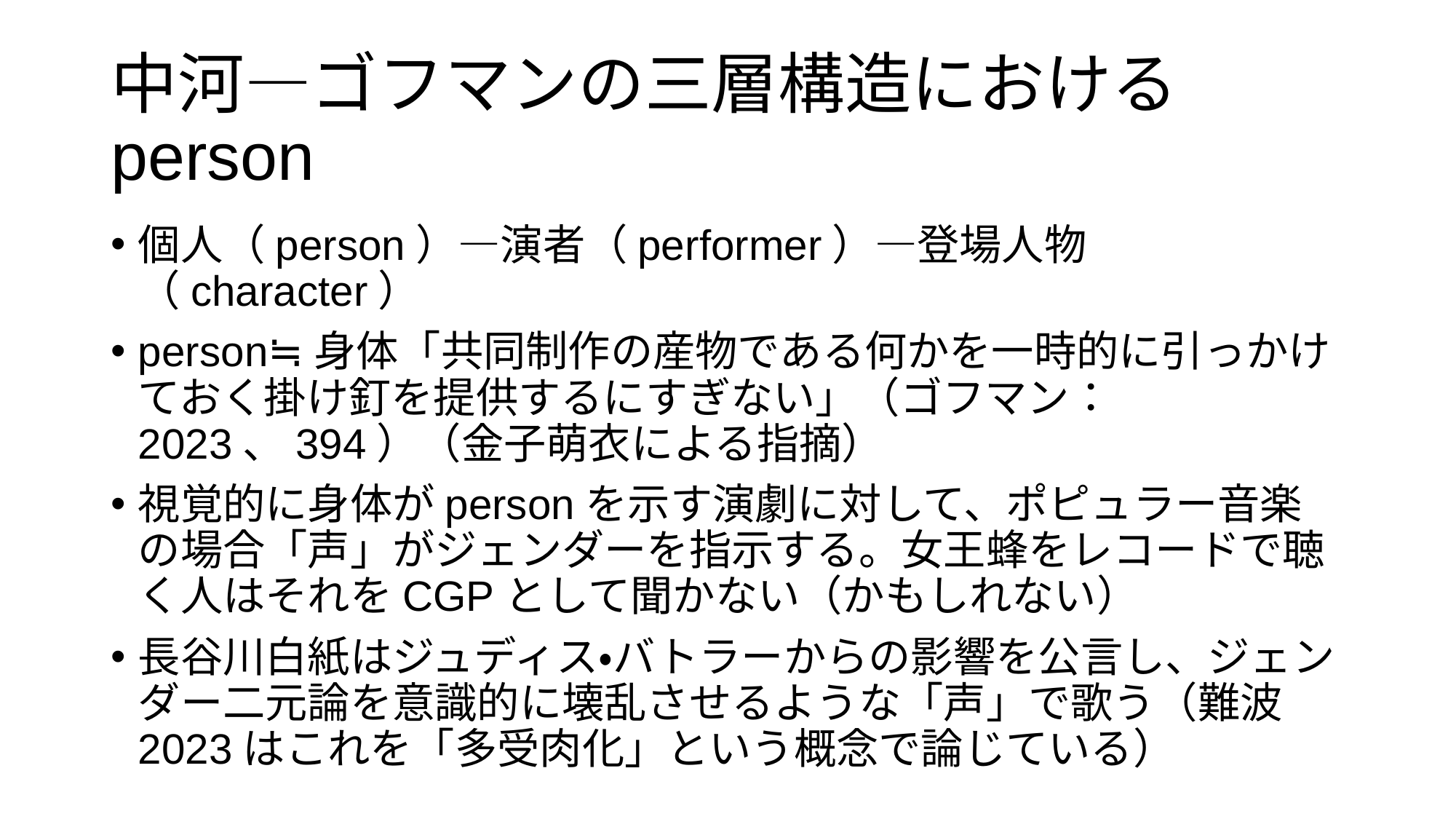

# 中河—ゴフマンの三層構造におけるperson
個人（person）—演者（performer）—登場人物（character）
person≒身体「共同制作の産物である何かを一時的に引っかけておく掛け釘を提供するにすぎない」（ゴフマン：2023、394）（金子萌衣による指摘）
視覚的に身体がpersonを示す演劇に対して、ポピュラー音楽の場合「声」がジェンダーを指示する。女王蜂をレコードで聴く人はそれをCGPとして聞かない（かもしれない）
長谷川白紙はジュディス・バトラーからの影響を公言し、ジェンダー二元論を意識的に壊乱させるような「声」で歌う（難波2023はこれを「多受肉化」という概念で論じている）